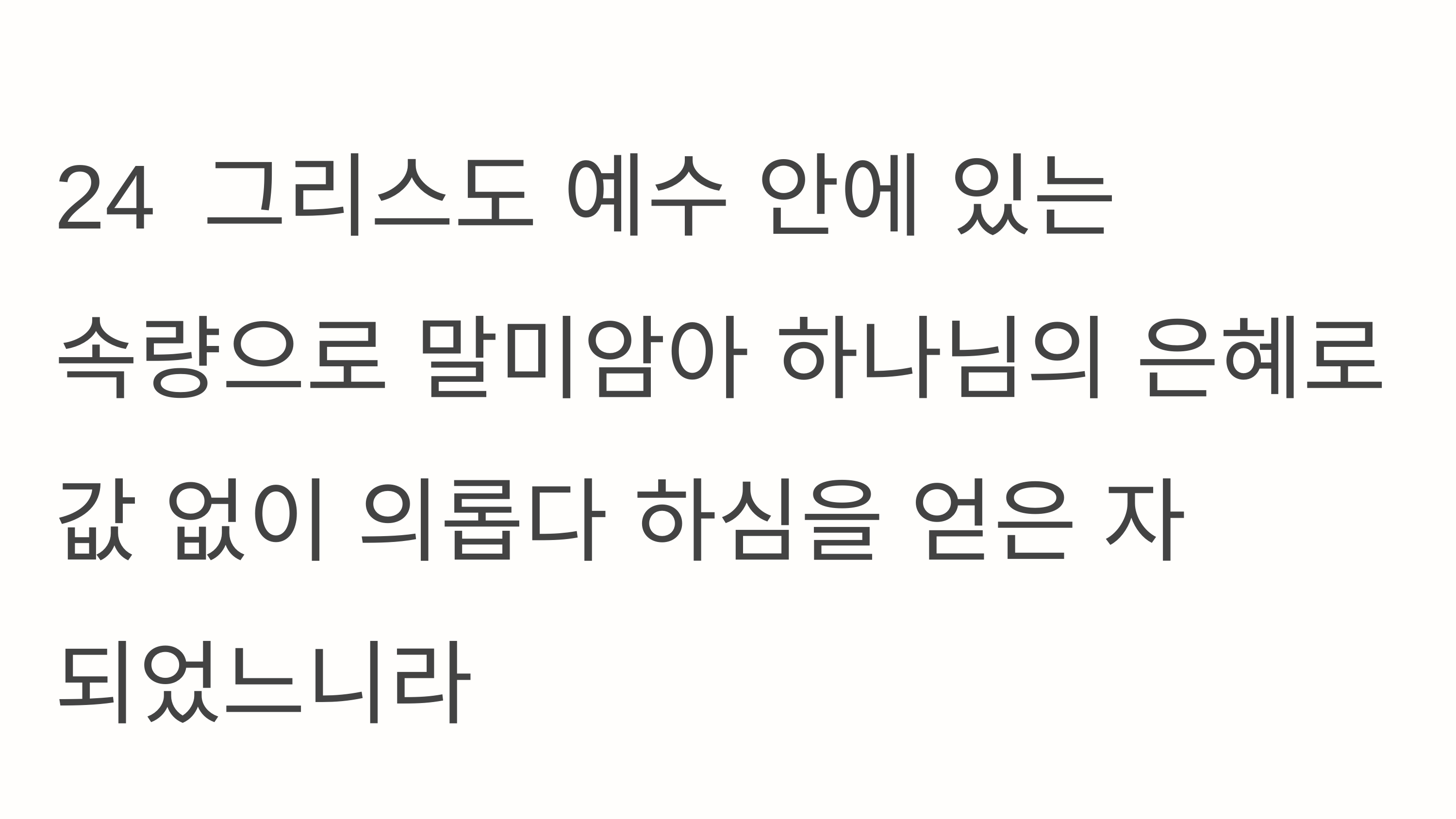

24 그리스도 예수 안에 있는 속량으로 말미암아 하나님의 은혜로 값 없이 의롭다 하심을 얻은 자 되었느니라